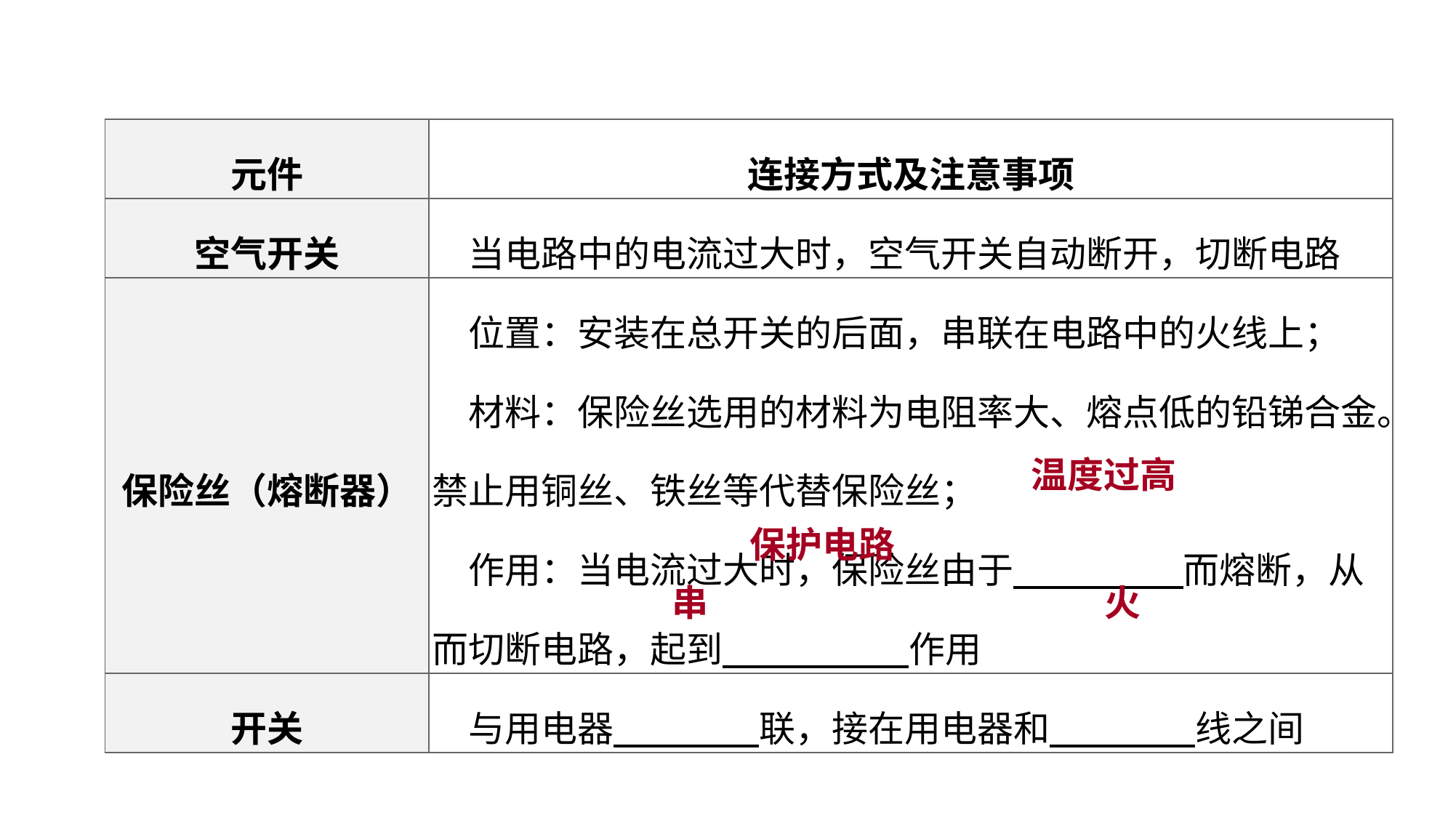

| 元件 | 连接方式及注意事项 |
| --- | --- |
| 空气开关 | 当电路中的电流过大时，空气开关自动断开，切断电路 |
| 保险丝（熔断器） | 位置：安装在总开关的后面，串联在电路中的火线上； 　材料：保险丝选用的材料为电阻率大、熔点低的铅锑合金。禁止用铜丝、铁丝等代替保险丝； 　作用：当电流过大时，保险丝由于　　　 　而熔断，从而切断电路，起到　　 　　作用 |
| 开关 | 与用电器　　　　联，接在用电器和　　　　线之间 |
教材梳理 夯实基础
温度过高
保护电路
串
火